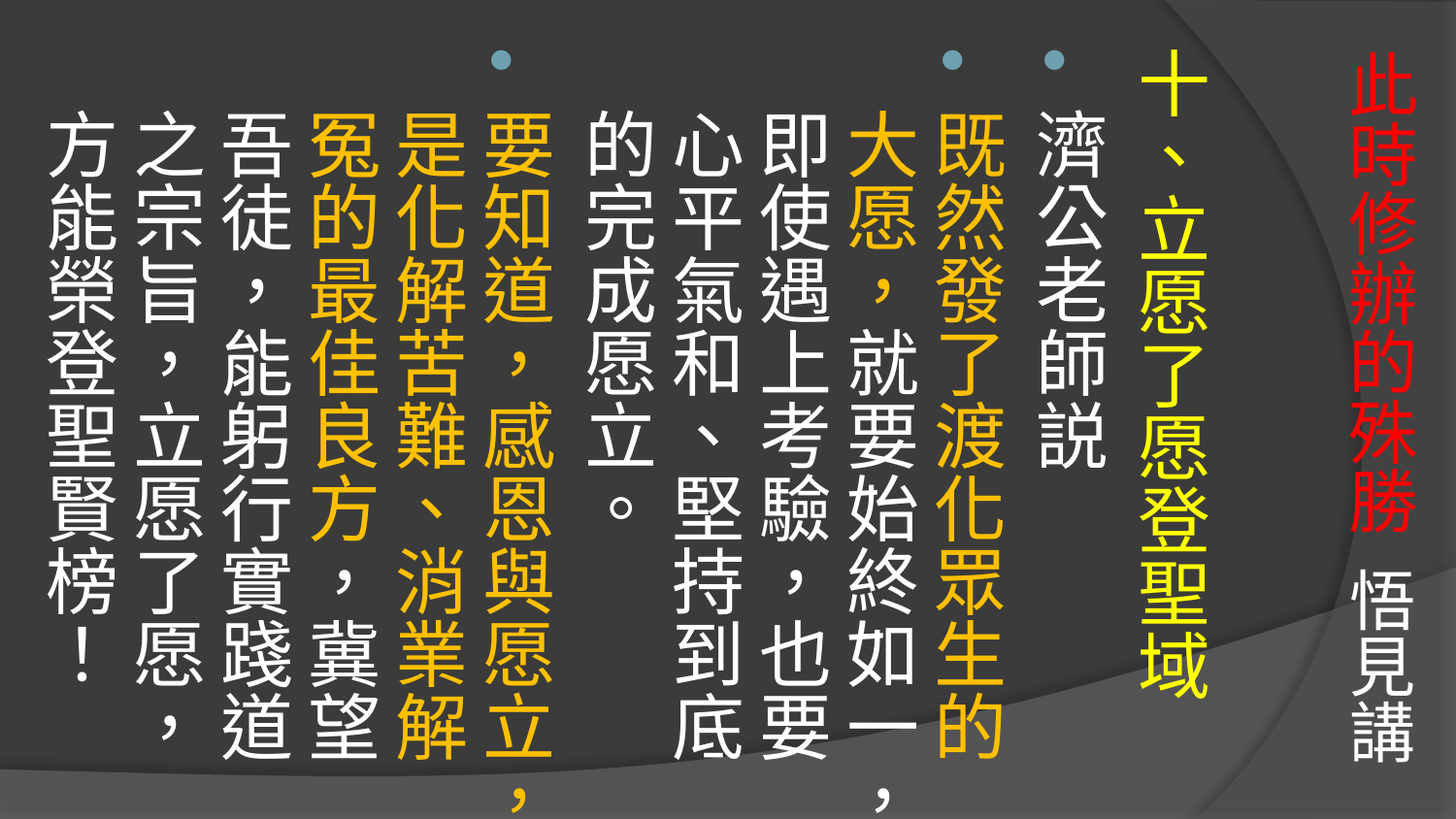

# 此時修辦的殊勝  悟見講
十、立愿了愿登聖域
濟公老師説
既然發了渡化眾生的大愿，就要始終如一，即使遇上考驗，也要心平氣和、堅持到底的完成愿立。
要知道，感恩與愿立，是化解苦難、消業解冤的最佳良方，冀望吾徒，能躬行實踐道之宗旨，立愿了愿，方能榮登聖賢榜！